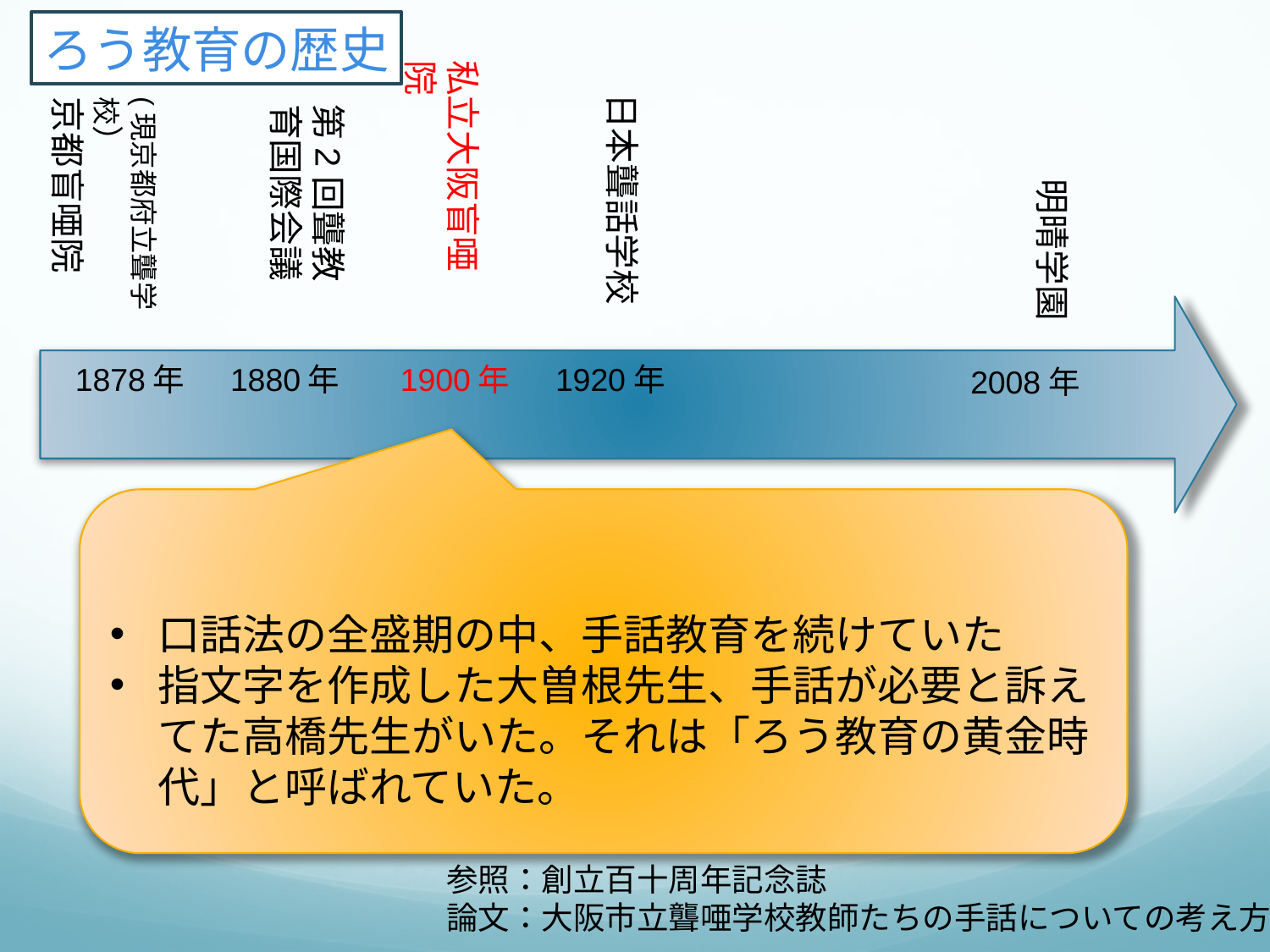

ろう教育の歴史
私立大阪盲唖院
日本聾話学校
(現京都府立聾学校）
京都盲唖院
第2回聾教育国際会議
明晴学園

1878年
1880年
1900年
1920年
2008年

口話法の全盛期の中、手話教育を続けていた
指文字を作成した大曽根先生、手話が必要と訴えてた高橋先生がいた。それは「ろう教育の黄金時代」と呼ばれていた。

参照：創立百十周年記念誌
論文：大阪市立聾唖学校教師たちの手話についての考え方